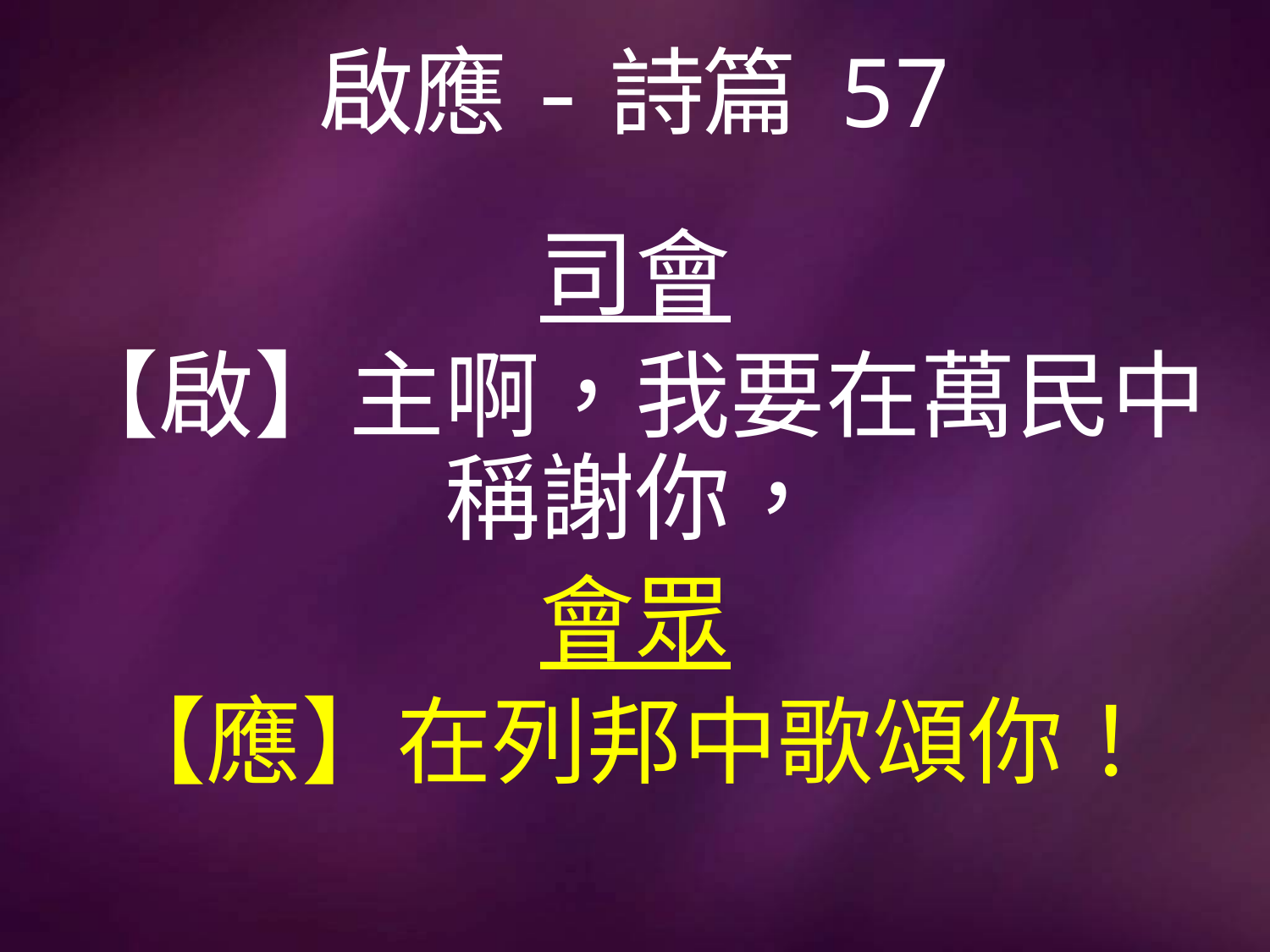

# 啟應-詩篇 57
司會
【啟】主啊，我要在萬民中稱謝你，
會眾
【應】在列邦中歌頌你！